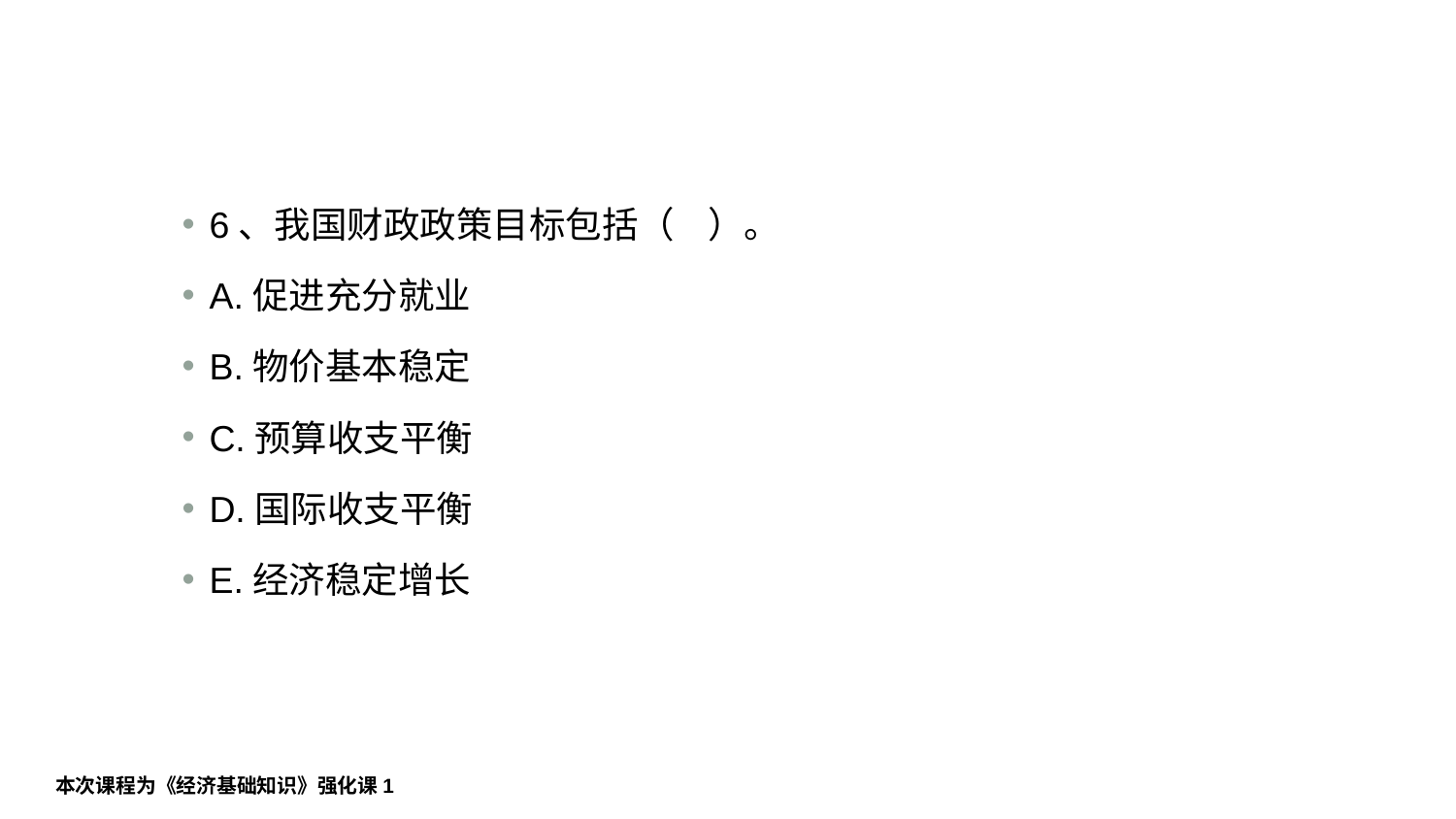

#
6、我国财政政策目标包括（    ）。
A.促进充分就业
B.物价基本稳定
C.预算收支平衡
D.国际收支平衡
E.经济稳定增长